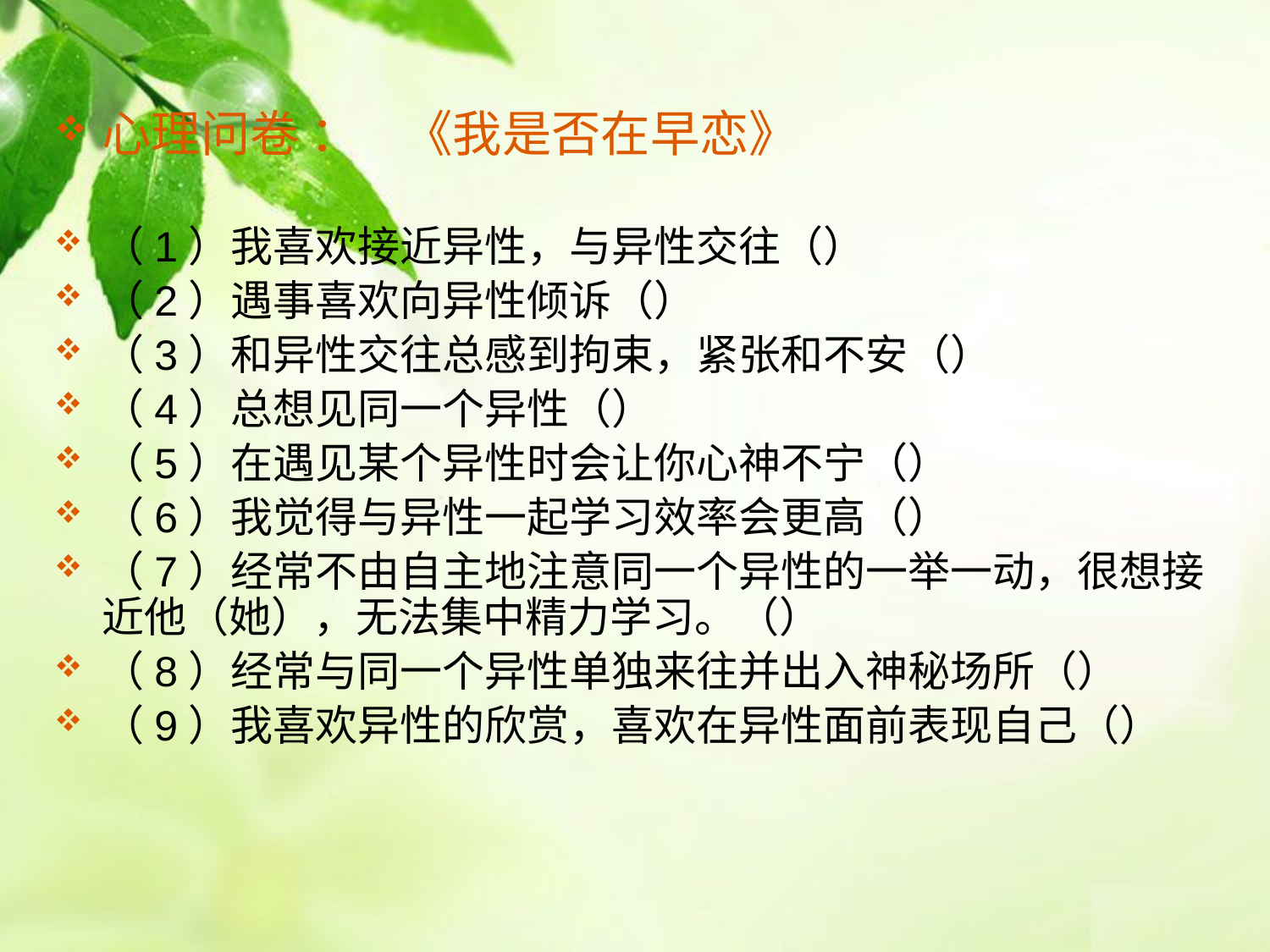

心理问卷 ：    《我是否在早恋》

（1）我喜欢接近异性，与异性交往（）
（2）遇事喜欢向异性倾诉（）
（3）和异性交往总感到拘束，紧张和不安（）
（4）总想见同一个异性（）
（5）在遇见某个异性时会让你心神不宁（）
（6）我觉得与异性一起学习效率会更高（）
（7）经常不由自主地注意同一个异性的一举一动，很想接近他（她），无法集中精力学习。（）
（8）经常与同一个异性单独来往并出入神秘场所（）
（9）我喜欢异性的欣赏，喜欢在异性面前表现自己（）